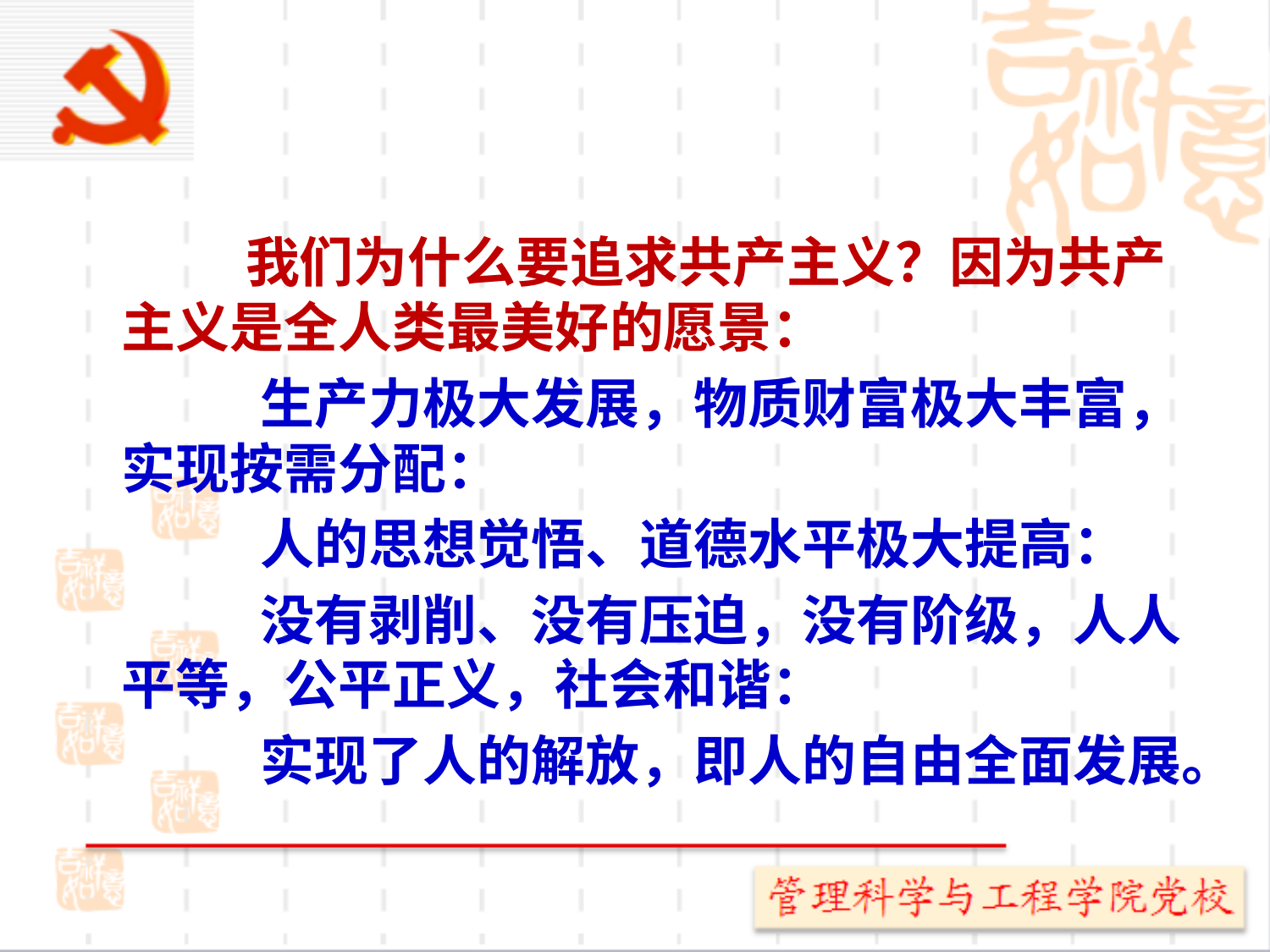

#
             我们为什么要追求共产主义？因为共产主义是全人类最美好的愿景：
              生产力极大发展，物质财富极大丰富，实现按需分配：
              人的思想觉悟、道德水平极大提高：
              没有剥削、没有压迫，没有阶级，人人平等，公平正义，社会和谐：
              实现了人的解放，即人的自由全面发展。